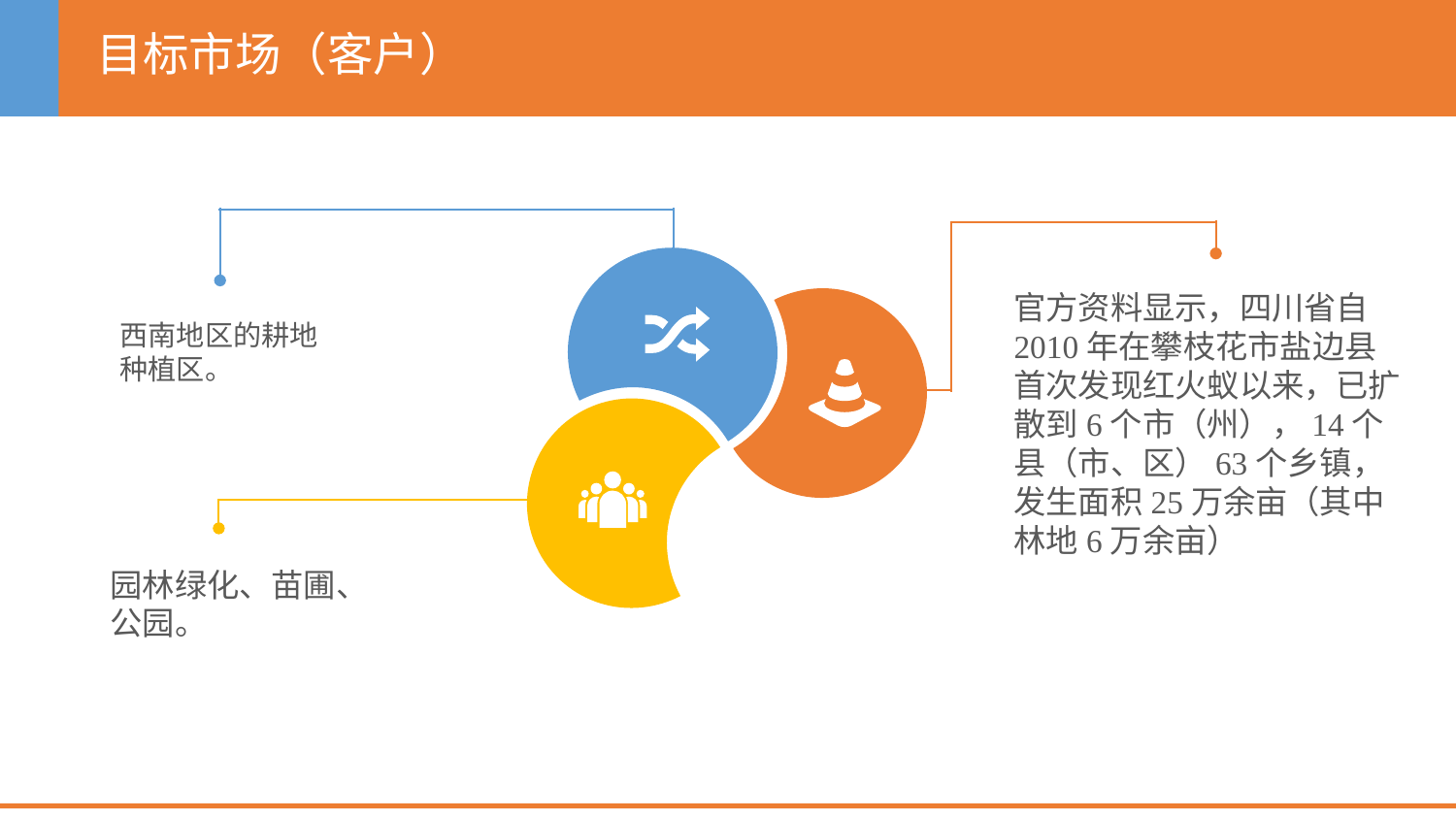

目标市场（客户）

官方资料显示，四川省自2010年在攀枝花市盐边县首次发现红火蚁以来，已扩散到6个市（州），14个县（市、区）63个乡镇，发生面积25万余亩（其中林地6万余亩）
西南地区的耕地种植区。
园林绿化、苗圃、公园。